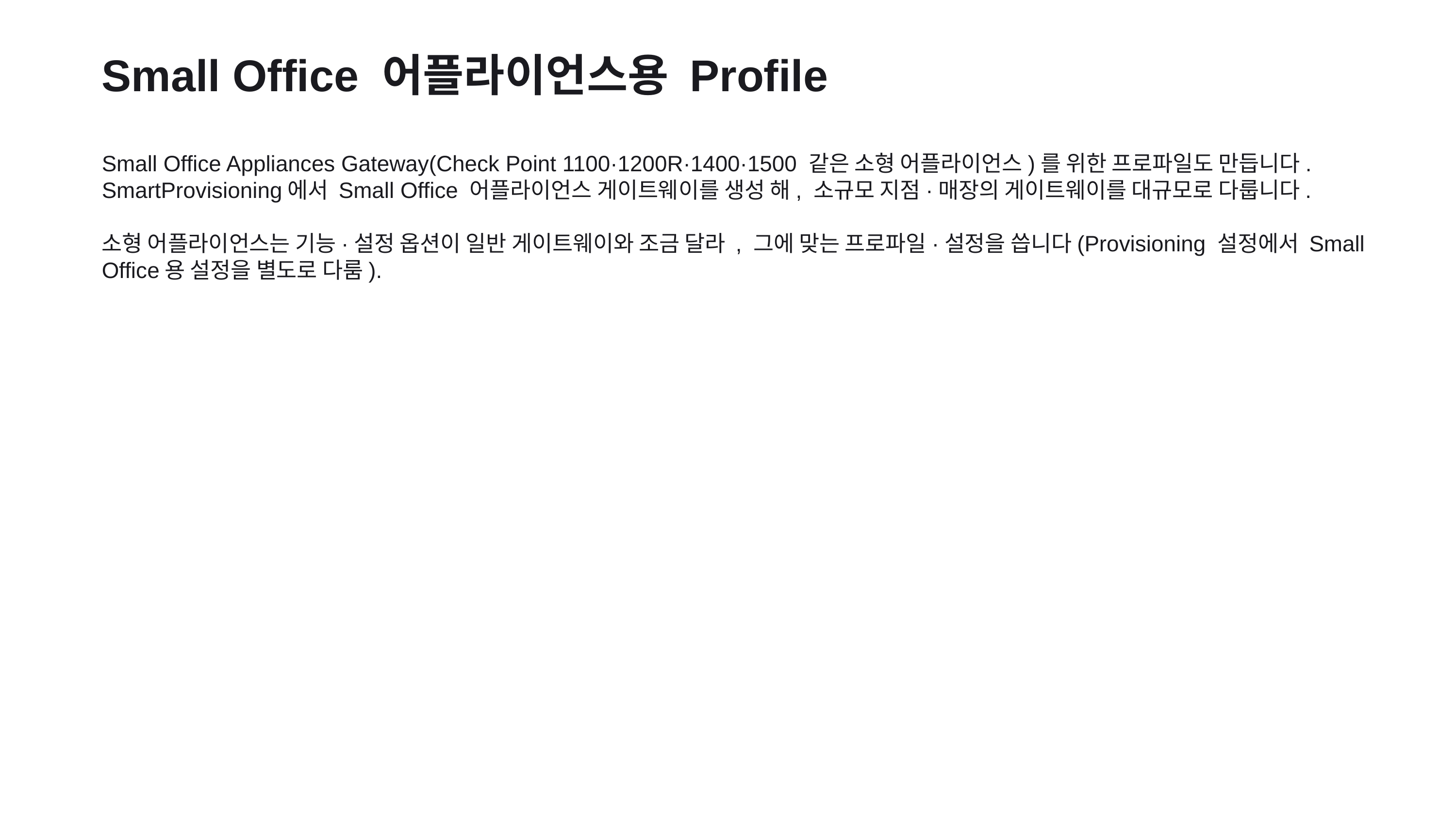

Small Office 어플라이언스용 Profile
Small Office Appliances Gateway(Check Point 1100·1200R·1400·1500 같은 소형 어플라이언스)를 위한 프로파일도 만듭니다. SmartProvisioning에서 Small Office 어플라이언스 게이트웨이를 생성 해, 소규모 지점·매장의 게이트웨이를 대규모로 다룹니다.

소형 어플라이언스는 기능·설정 옵션이 일반 게이트웨이와 조금 달라 , 그에 맞는 프로파일·설정을 씁니다(Provisioning 설정에서 Small Office용 설정을 별도로 다룸).